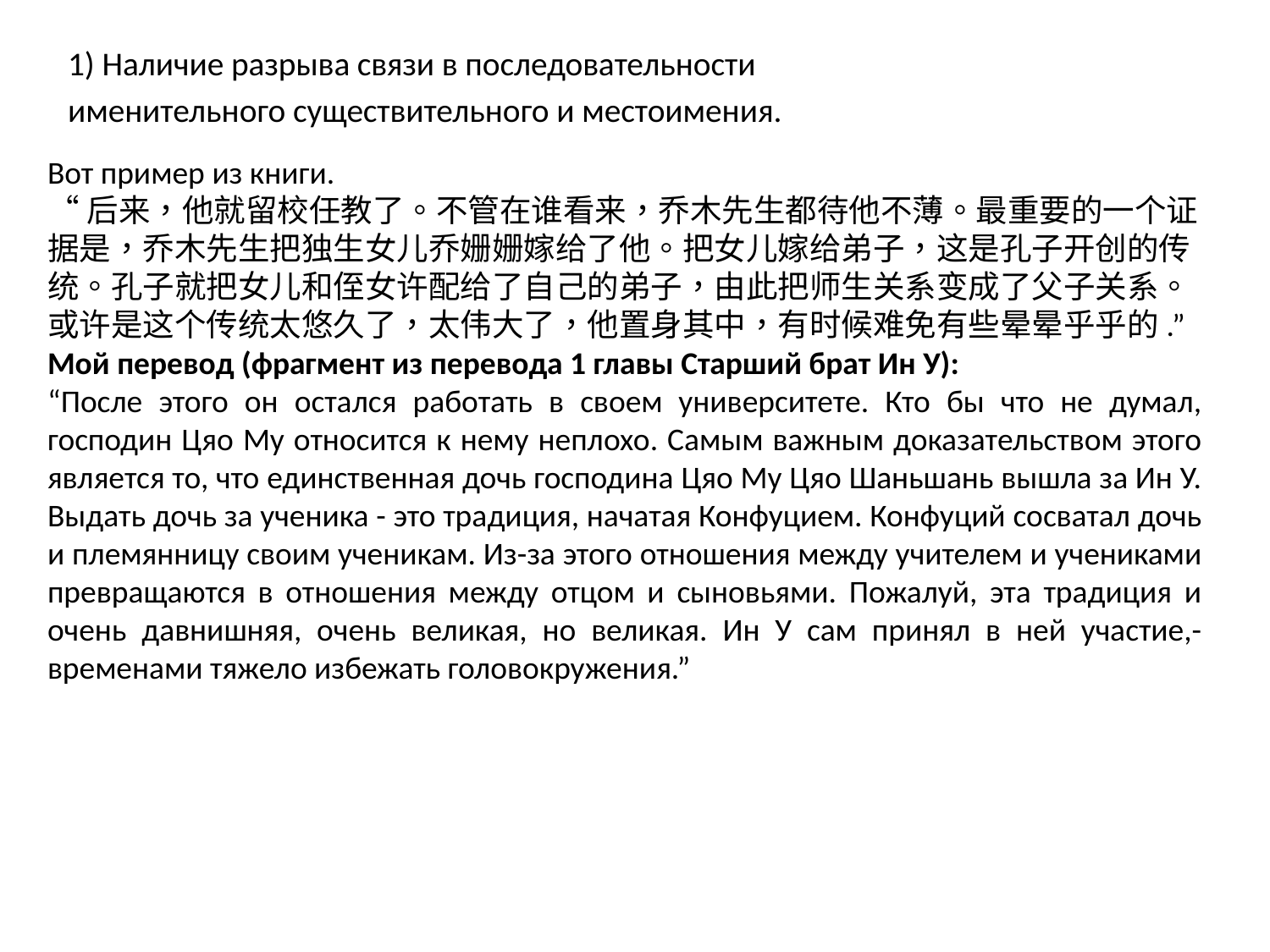

1) Наличие разрыва связи в последовательности
именительного существительного и местоимения.
Вот пример из книги.
“后来，他就留校任教了。不管在谁看来，乔木先生都待他不薄。最重要的一个证据是，乔木先生把独生女儿乔姗姗嫁给了他。把女儿嫁给弟子，这是孔子开创的传统。孔子就把女儿和侄女许配给了自己的弟子，由此把师生关系变成了父子关系。或许是这个传统太悠久了，太伟大了，他置身其中，有时候难免有些晕晕乎乎的.”
Мой перевод (фрагмент из перевода 1 главы Старший брат Ин У):
“После этого он остался работать в своем университете. Кто бы что не думал, господин Цяо Му относится к нему неплохо. Самым важным доказательством этого является то, что единственная дочь господина Цяо Му Цяо Шаньшань вышла за Ин У. Выдать дочь за ученика - это традиция, начатая Конфуцием. Конфуций сосватал дочь и племянницу своим ученикам. Из-за этого отношения между учителем и учениками превращаются в отношения между отцом и сыновьями. Пожалуй, эта традиция и очень давнишняя, очень великая, но великая. Ин У сам принял в ней участие,- временами тяжело избежать головокружения.”